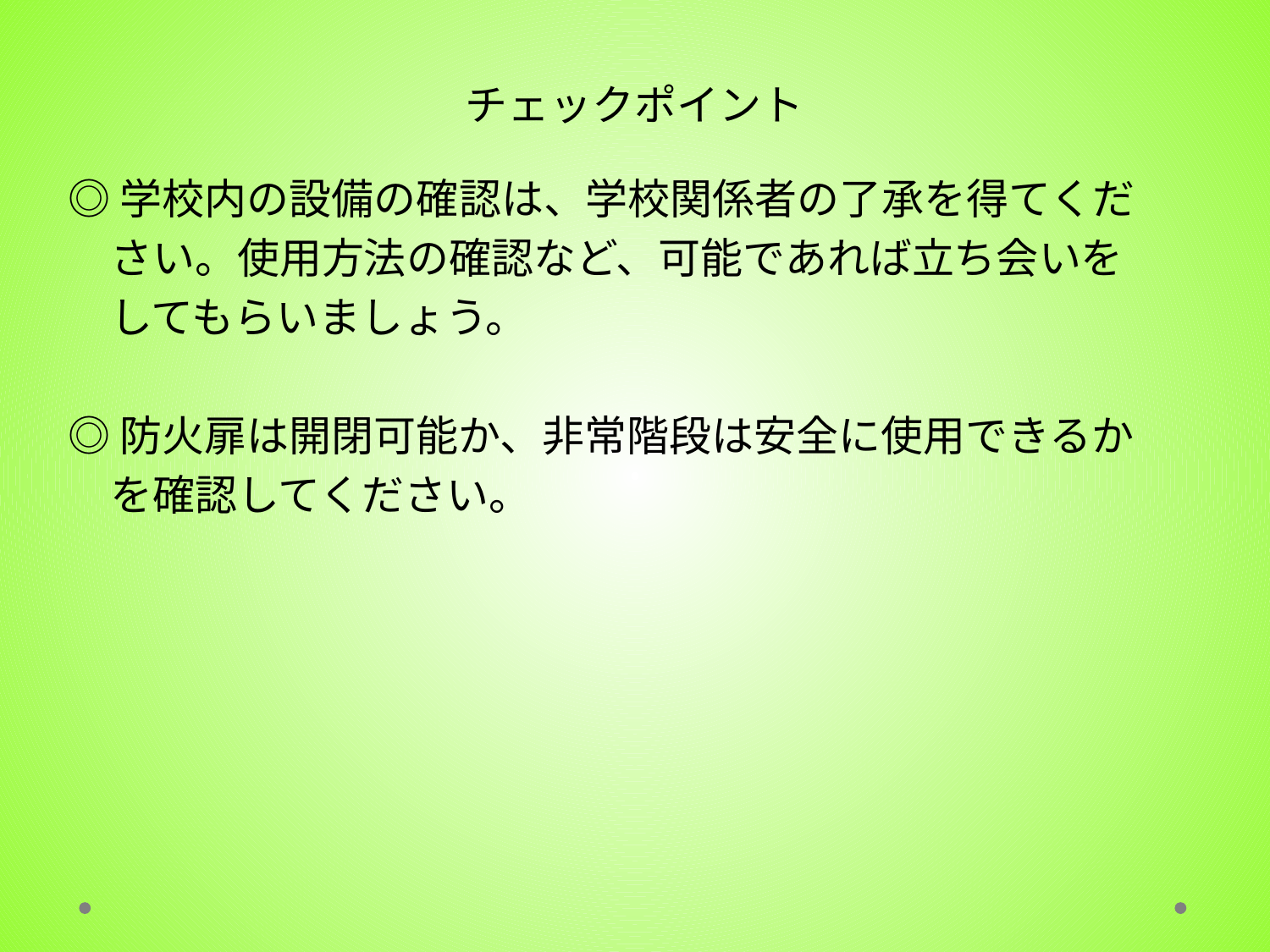

# チェックポイント
◎学校内の設備の確認は、学校関係者の了承を得てくだ
　さい。使用方法の確認など、可能であれば立ち会いを
　してもらいましょう。

◎防火扉は開閉可能か、非常階段は安全に使用できるか
　を確認してください。